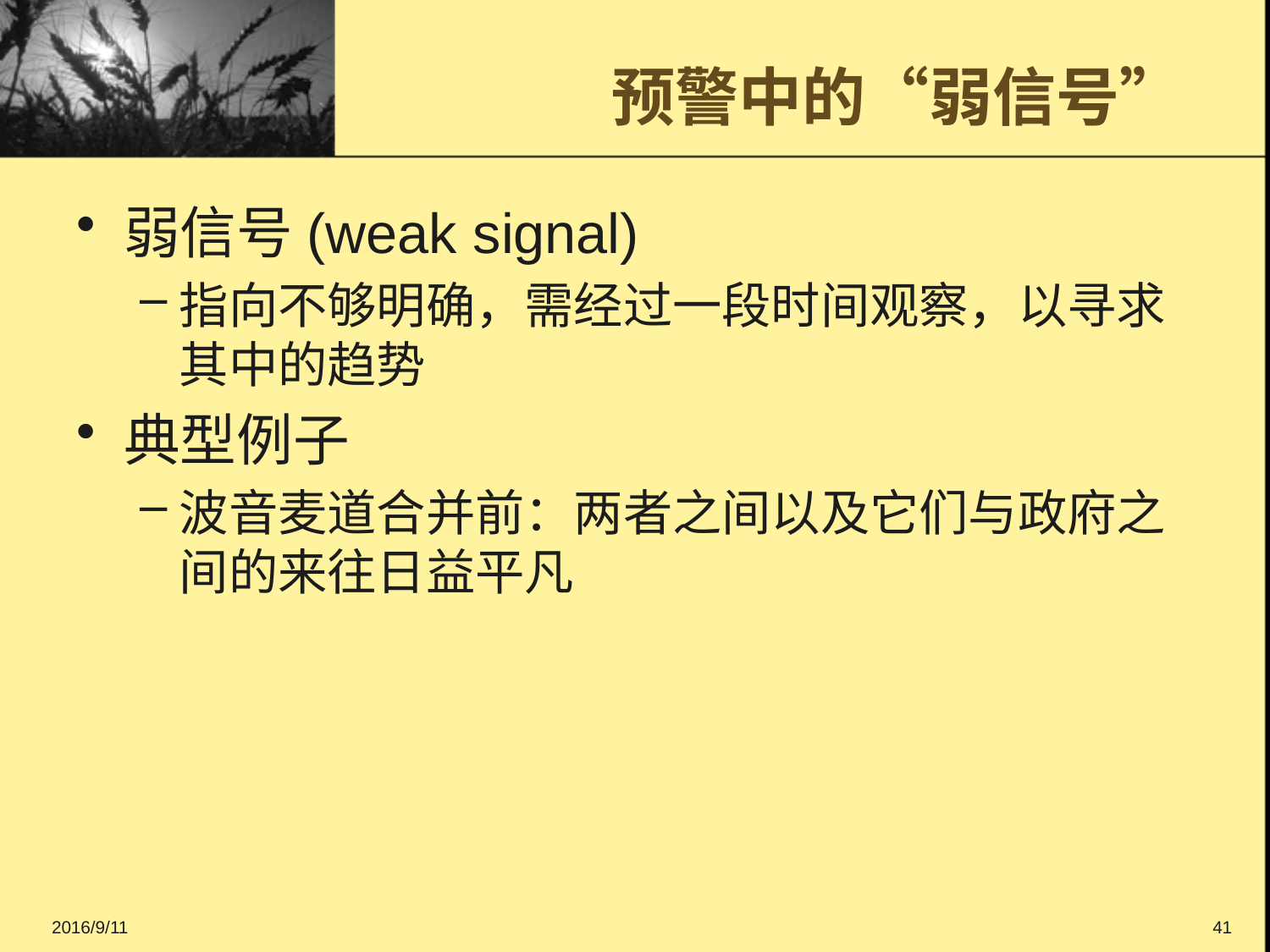

# 预警中的“弱信号”
弱信号(weak signal)
指向不够明确，需经过一段时间观察，以寻求其中的趋势
典型例子
波音麦道合并前：两者之间以及它们与政府之间的来往日益平凡

2016/9/11

41